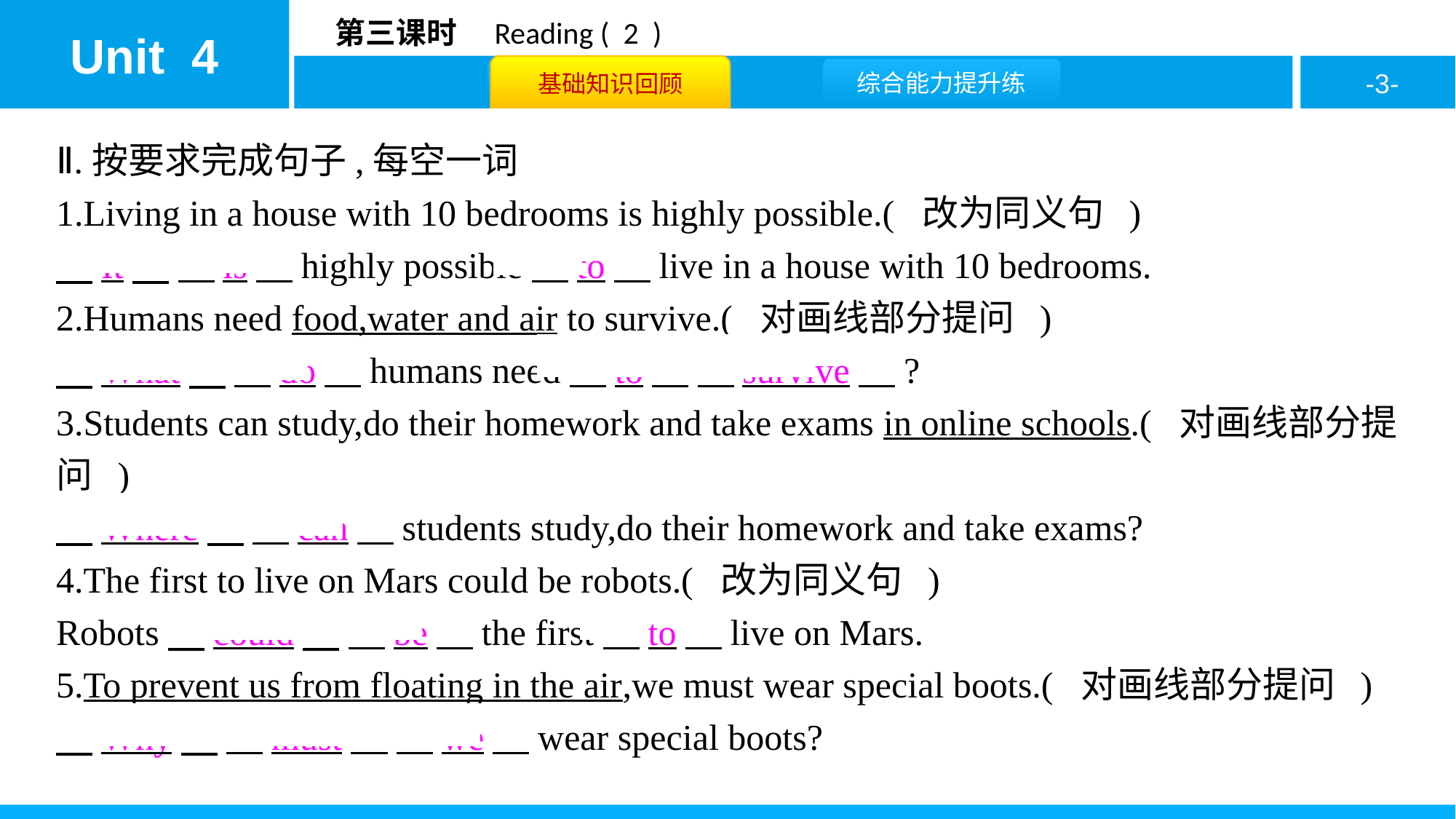

Ⅱ.按要求完成句子,每空一词
1.Living in a house with 10 bedrooms is highly possible.(  改为同义句  )
　It　 　is　highly possible　to　live in a house with 10 bedrooms.
2.Humans need food,water and air to survive.(  对画线部分提问  )
　What　 　do　humans need　to　 　survive　?
3.Students can study,do their homework and take exams in online schools.(  对画线部分提问  )
　Where　 　can　students study,do their homework and take exams?
4.The first to live on Mars could be robots.(  改为同义句  )
Robots　could　 　be　the first　to　live on Mars.
5.To prevent us from floating in the air,we must wear special boots.(  对画线部分提问  )
　Why　 　must　 　we　wear special boots?